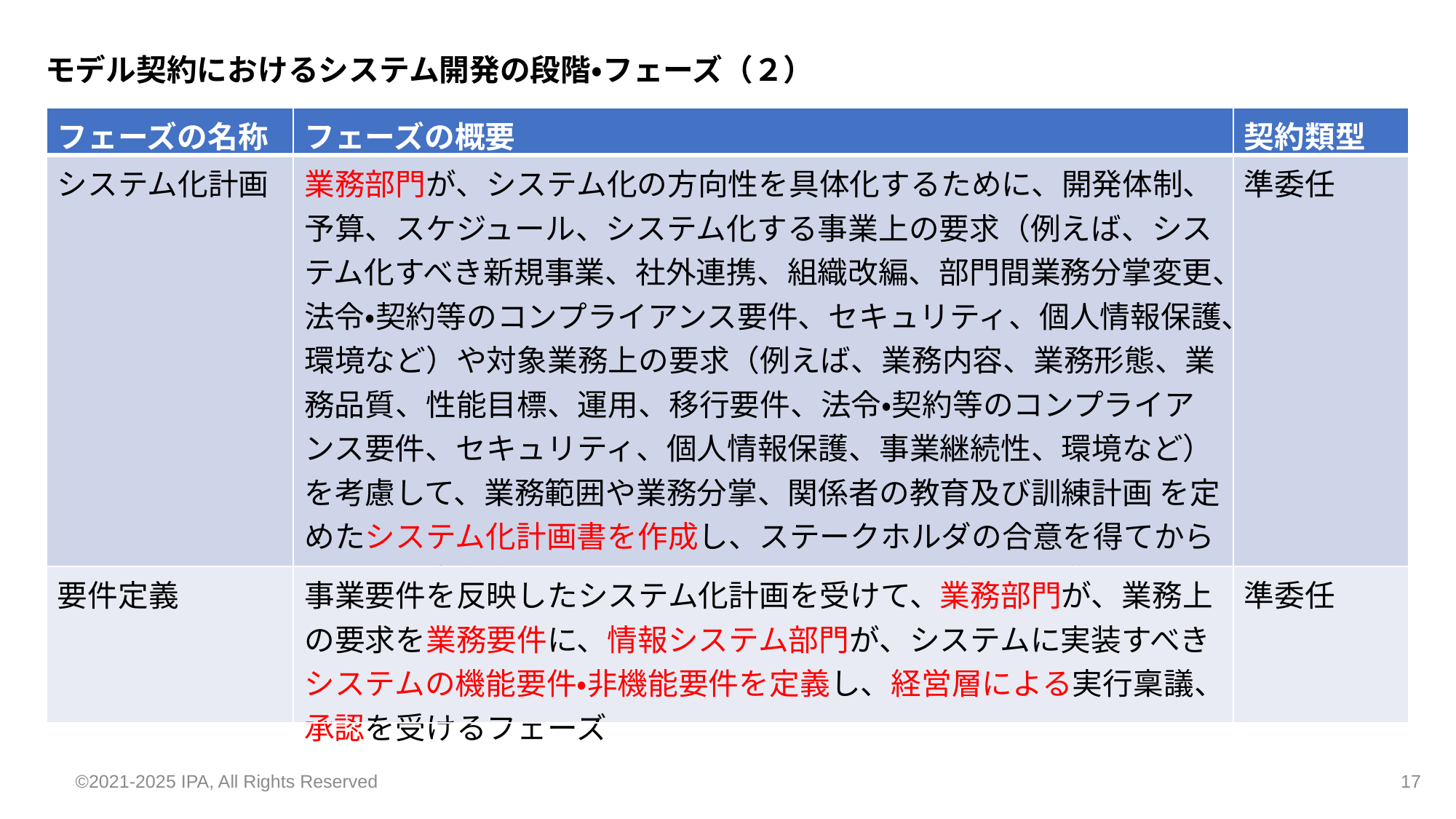

モデル契約におけるシステム開発の段階・フェーズ（２）
| フェーズの名称 | フェーズの概要 | 契約類型 |
| --- | --- | --- |
| システム化計画 | 業務部門が、システム化の方向性を具体化するために、開発体制、予算、スケジュール、システム化する事業上の要求（例えば、システム化すべき新規事業、社外連携、組織改編、部門間業務分掌変更、法令・契約等のコンプライアンス要件、セキュリティ、個人情報保護、環境など）や対象業務上の要求（例えば、業務内容、業務形態、業務品質、性能目標、運用、移行要件、法令・契約等のコンプライアンス要件、セキュリティ、個人情報保護、事業継続性、環境など）を考慮して、業務範囲や業務分掌、関係者の教育及び訓練計画 を定めたシステム化計画書を作成し、ステークホルダの合意を得てから経営層の方針稟議を求め、経営層による承認を受けて、業務部門及び情報システム部門における要件定義に進むフェーズ | 準委任 |
| 要件定義 | 事業要件を反映したシステム化計画を受けて、業務部門が、業務上の要求を業務要件に、情報システム部門が、システムに実装すべきシステムの機能要件・非機能要件を定義し、経営層による実行稟議、承認を受けるフェーズ | 準委任 |
©2021-2025 IPA, All Rights Reserved
17